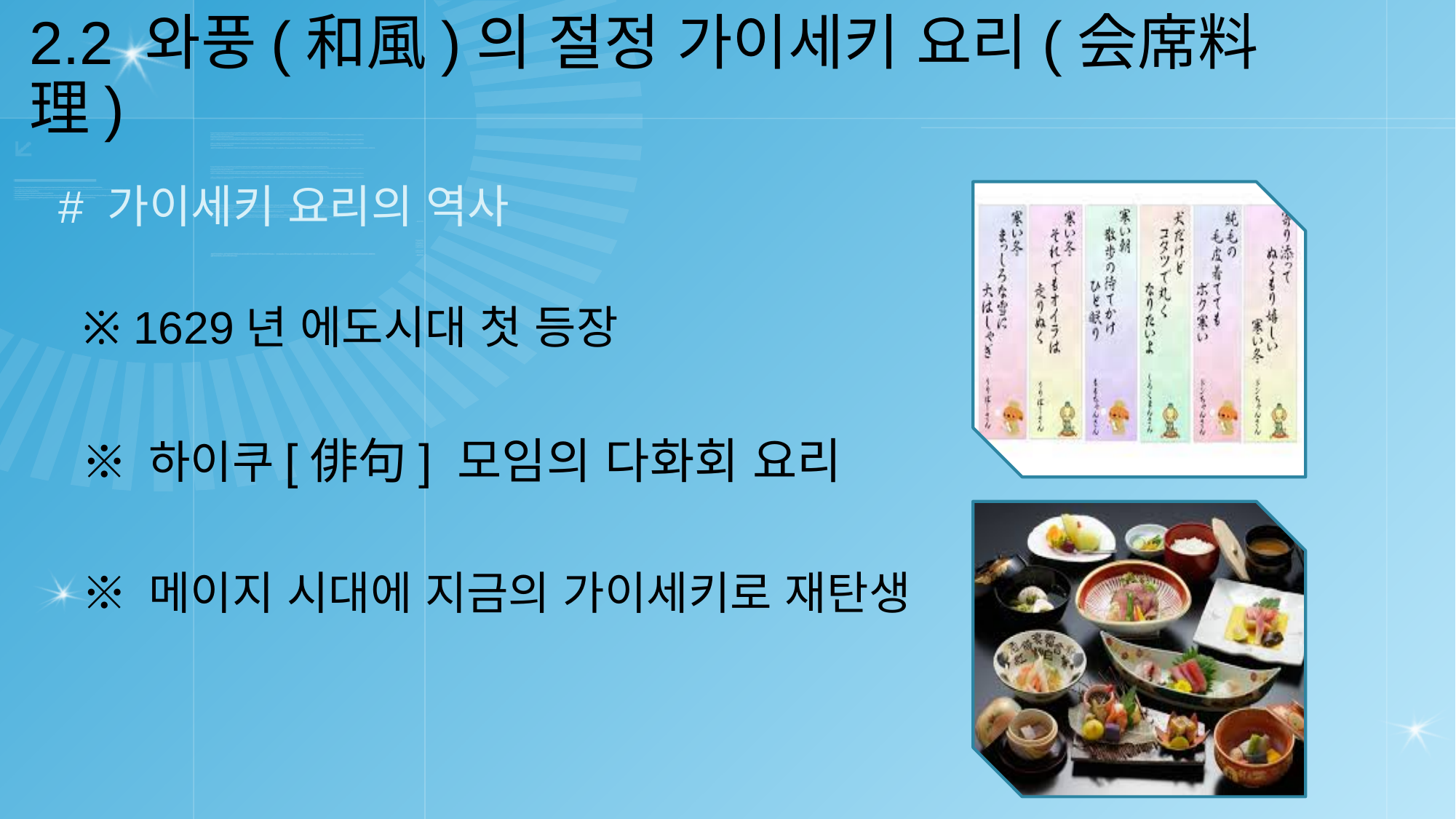

2.2 와풍(和風)의 절정 가이세키 요리(会席料理)
# 가이세키 요리의 역사

※ 1629년 에도시대 첫 등장
※ 하이쿠[俳句] 모임의 다화회 요리

※ 메이지 시대에 지금의 가이세키로 재탄생